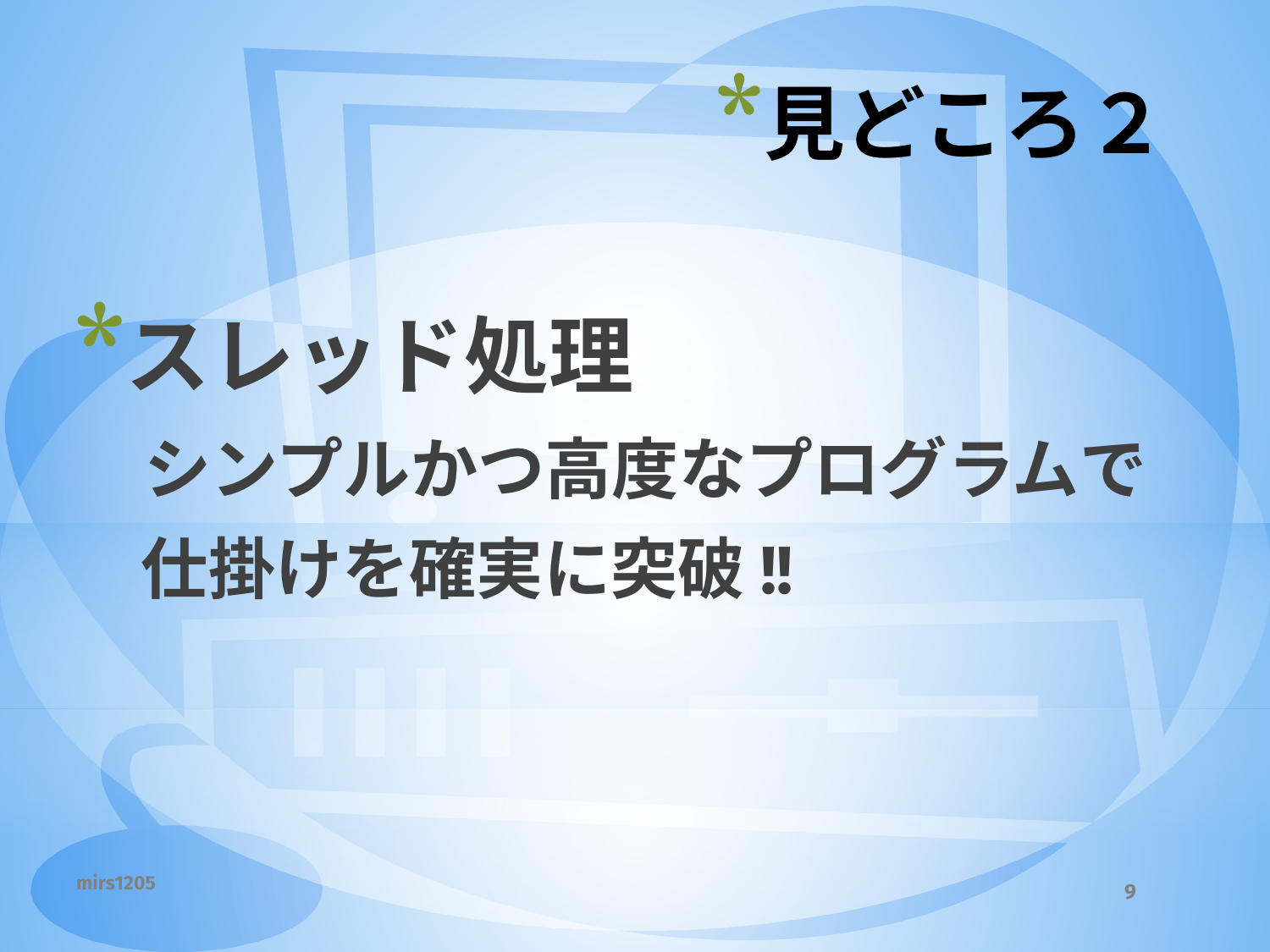

# 見どころ２
スレッド処理
　シンプルかつ高度なプログラムで
　仕掛けを確実に突破!!
mirs1205
9